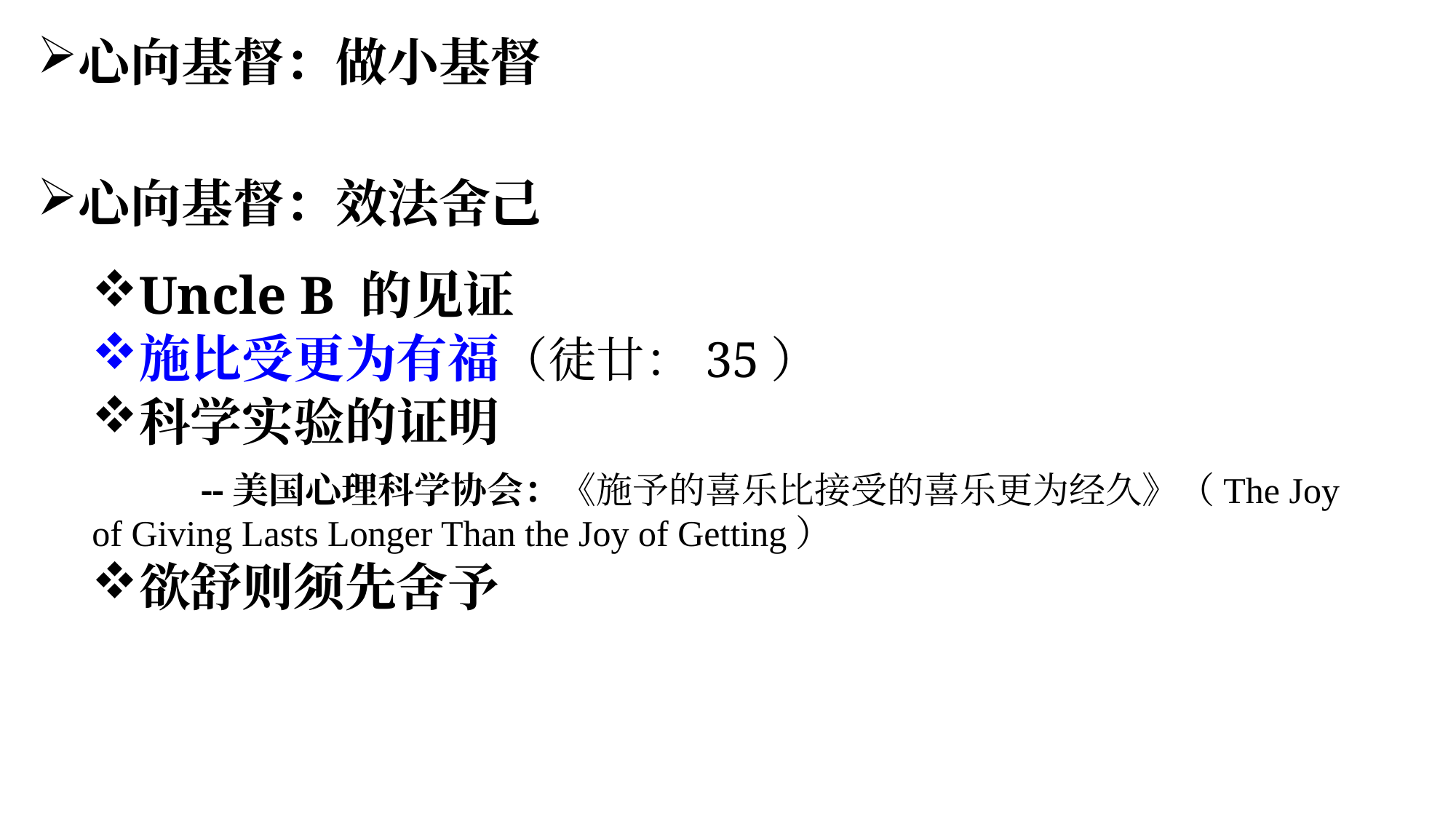

心向基督：做小基督

心向基督：效法舍己

Uncle B 的见证
施比受更为有福（徒廿：35）
科学实验的证明
	--美国心理科学协会：《施予的喜乐比接受的喜乐更为经久》（The Joy of Giving Lasts Longer Than the Joy of Getting）
欲舒则须先舍予